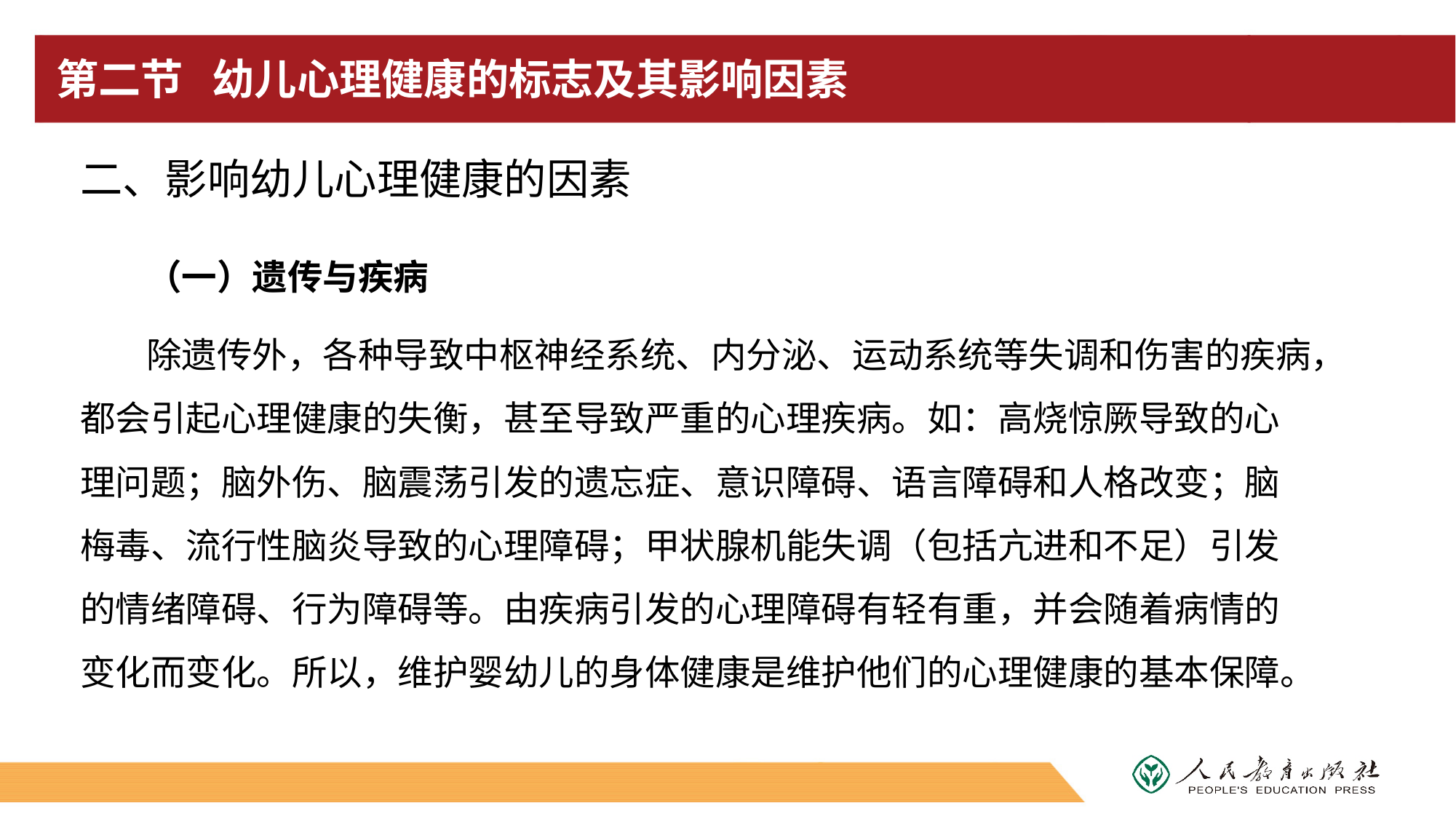

# 第二节   幼儿心理健康的标志及其影响因素
二、影响幼儿心理健康的因素
（一）遗传与疾病
除遗传外，各种导致中枢神经系统、内分泌、运动系统等失调和伤害的疾病，都会引起心理健康的失衡，甚至导致严重的心理疾病。如：高烧惊厥导致的心理问题；脑外伤、脑震荡引发的遗忘症、意识障碍、语言障碍和人格改变；脑梅毒、流行性脑炎导致的心理障碍；甲状腺机能失调（包括亢进和不足）引发的情绪障碍、行为障碍等。由疾病引发的心理障碍有轻有重，并会随着病情的变化而变化。所以，维护婴幼儿的身体健康是维护他们的心理健康的基本保障。